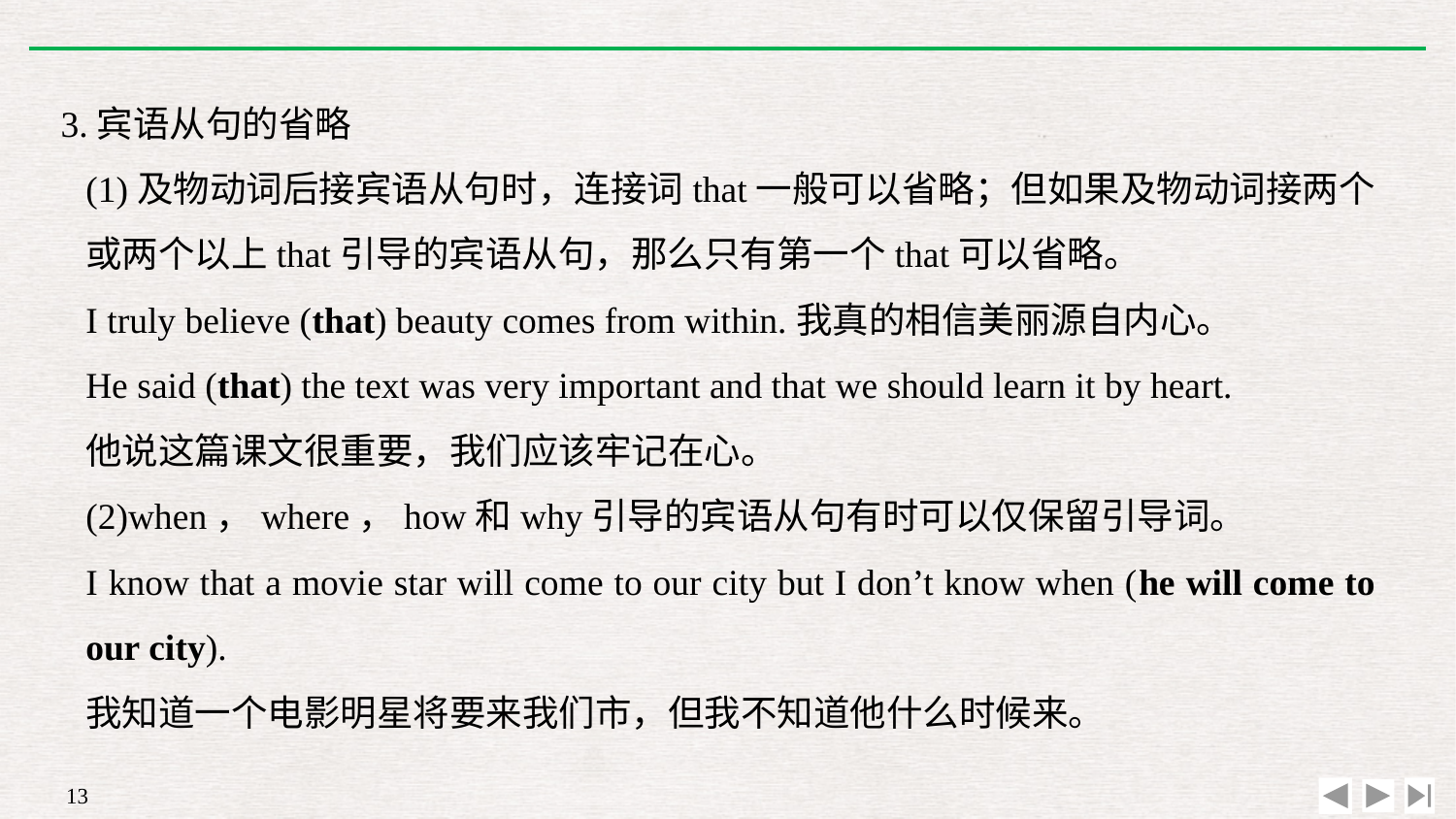

3.宾语从句的省略
(1)及物动词后接宾语从句时，连接词that一般可以省略；但如果及物动词接两个或两个以上that引导的宾语从句，那么只有第一个that可以省略。
I truly believe (that) beauty comes from within.我真的相信美丽源自内心。
He said (that) the text was very important and that we should learn it by heart.
他说这篇课文很重要，我们应该牢记在心。
(2)when，where，how和why引导的宾语从句有时可以仅保留引导词。
I know that a movie star will come to our city but I don’t know when (he will come to our city).
我知道一个电影明星将要来我们市，但我不知道他什么时候来。